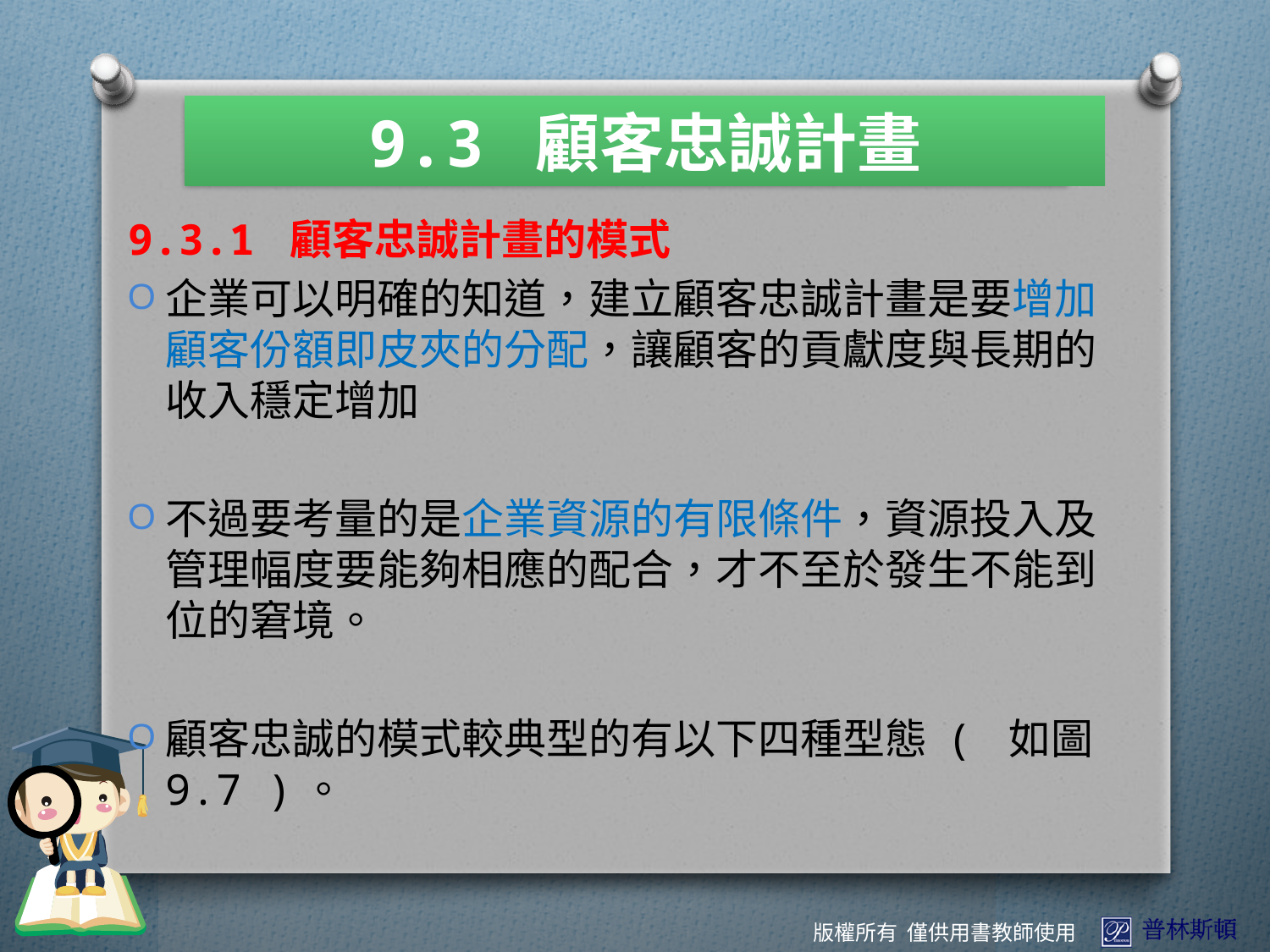

9.3 顧客忠誠計畫
9.3.1 顧客忠誠計畫的模式
企業可以明確的知道，建立顧客忠誠計畫是要增加顧客份額即皮夾的分配，讓顧客的貢獻度與長期的收入穩定增加

不過要考量的是企業資源的有限條件，資源投入及管理幅度要能夠相應的配合，才不至於發生不能到位的窘境。

顧客忠誠的模式較典型的有以下四種型態 ( 如圖9.7 )。